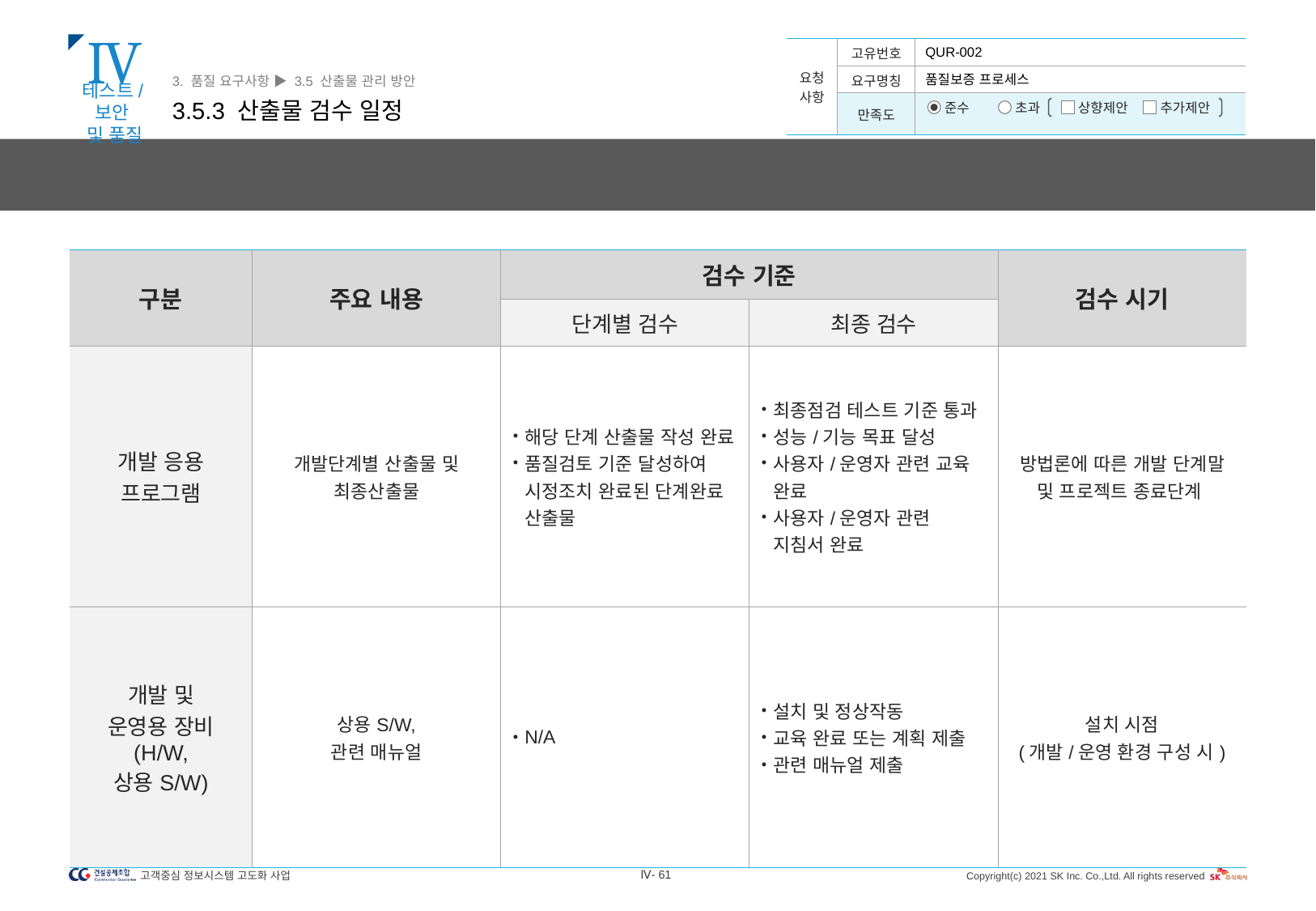

Ⅳ

테스트/보안
및 품질
3. 품질 요구사항 ▶ 3.5 산출물 관리 방안
3.5.3 산출물 검수 일정
QUR-002
품질보증 프로세스

주요 단계 검수는 산출물의 적정성을 확인하고 승인하는 것으로 그 결과물을 바탕으로 다음단계로 진행됨을 승인합니다. 제안사는 고객사와 검수 관련 기준을 미리 설정하고 이에 의거하여 산출물을 작성합니다.
| 구분 | 주요 내용 | 검수 기준 |  | 검수 시기 |
| --- | --- | --- | --- | --- |
|  |  | 단계별 검수 | 최종 검수 |  |
| 개발 응용 프로그램 | 개발단계별 산출물 및 최종산출물 | 해당 단계 산출물 작성 완료 품질검토 기준 달성하여 시정조치 완료된 단계완료 산출물 | 최종점검 테스트 기준 통과 성능/기능 목표 달성 사용자/운영자 관련 교육 완료 사용자/운영자 관련 지침서 완료 | 방법론에 따른 개발 단계말 및 프로젝트 종료단계 |
| 개발 및 운영용 장비 (H/W, 상용S/W) | 상용S/W, 관련 매뉴얼 | N/A | 설치 및 정상작동 교육 완료 또는 계획 제출 관련 매뉴얼 제출 | 설치 시점 (개발/운영 환경 구성 시) |